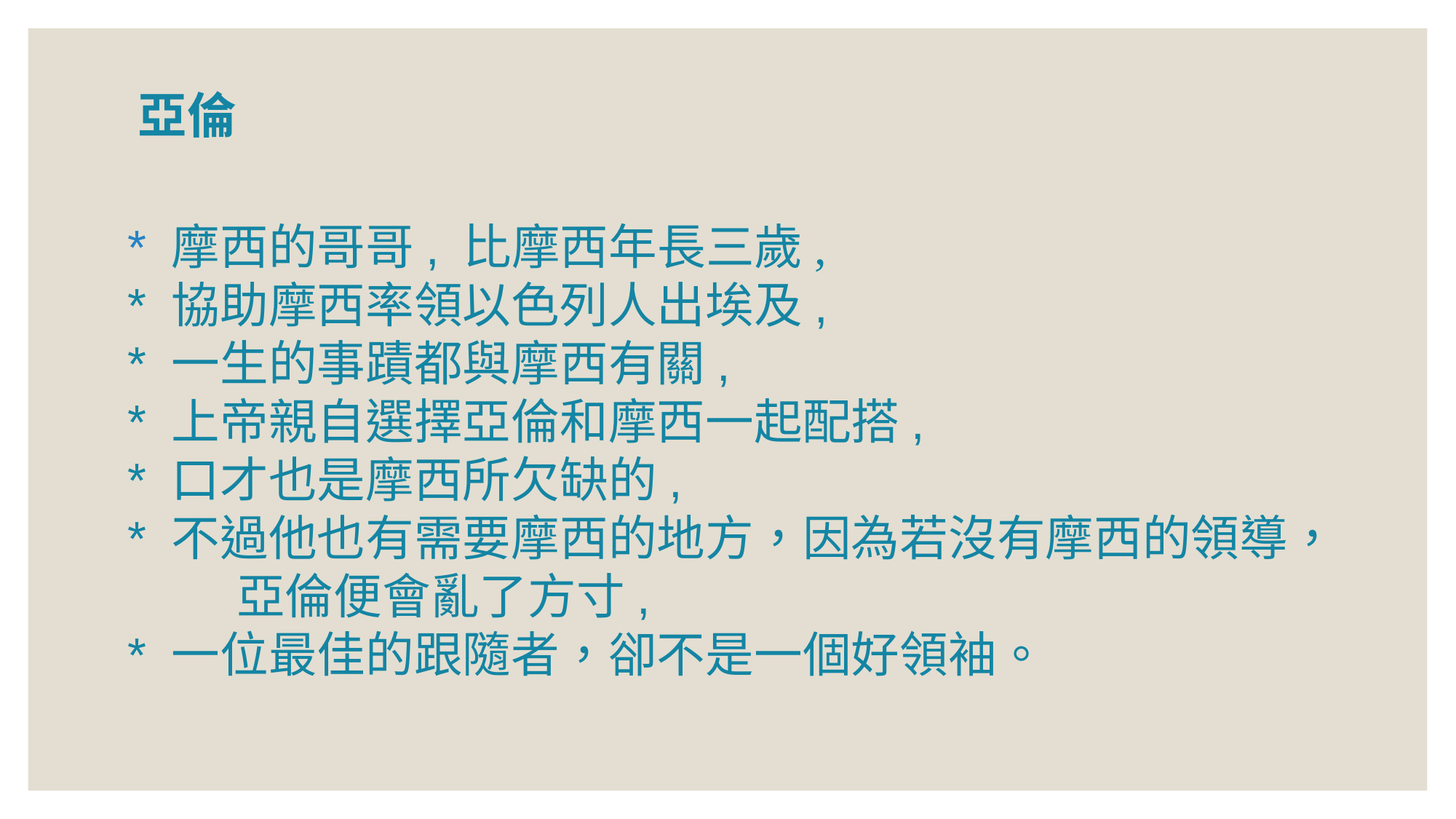

# 亞倫
* 摩西的哥哥, 比摩西年長三歲,
* 協助摩西率領以色列人出埃及,
* 一生的事蹟都與摩西有關,
* 上帝親自選擇亞倫和摩西一起配搭,
* 口才也是摩西所欠缺的,
* 不過他也有需要摩西的地方，因為若沒有摩西的領導，	亞倫便會亂了方寸,
* 一位最佳的跟隨者，卻不是一個好領袖。